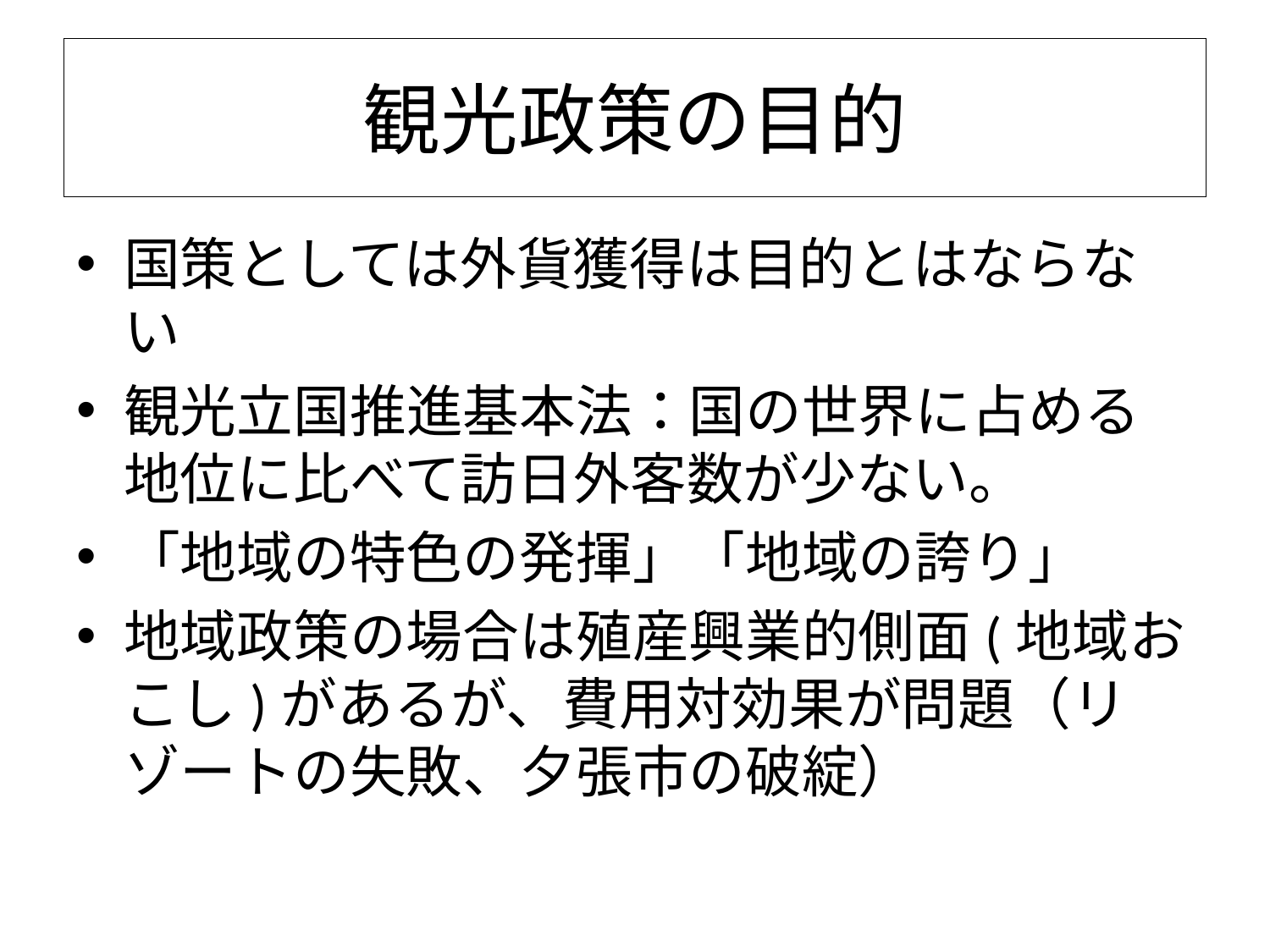

# 観光政策の目的
国策としては外貨獲得は目的とはならない
観光立国推進基本法：国の世界に占める地位に比べて訪日外客数が少ない。
「地域の特色の発揮」「地域の誇り」
地域政策の場合は殖産興業的側面(地域おこし)があるが、費用対効果が問題（リゾートの失敗、夕張市の破綻）